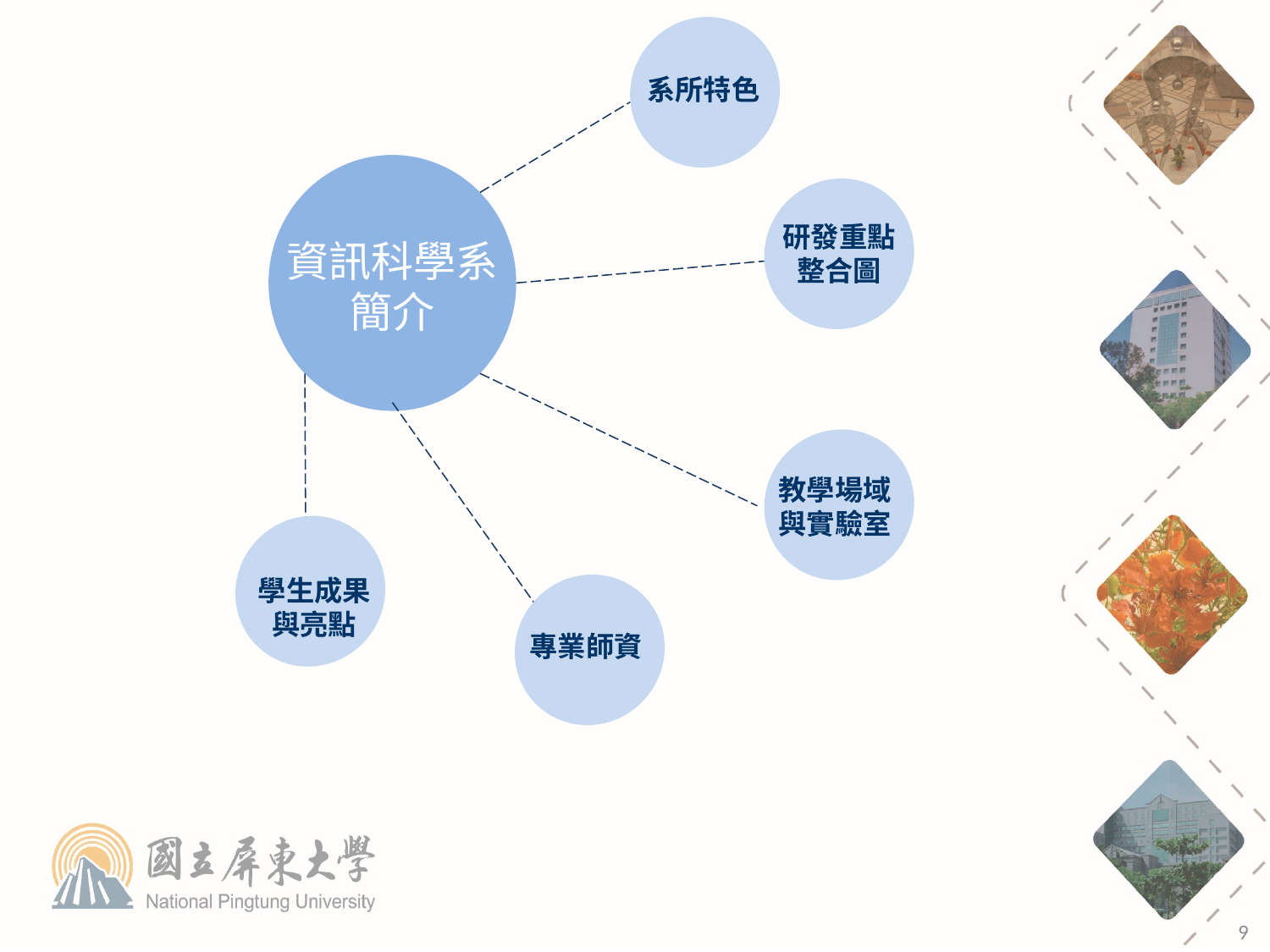

系所特色

研發重點整合圖
資訊科學系簡介

教學場域
與實驗室

學生成果與亮點

專業師資
9